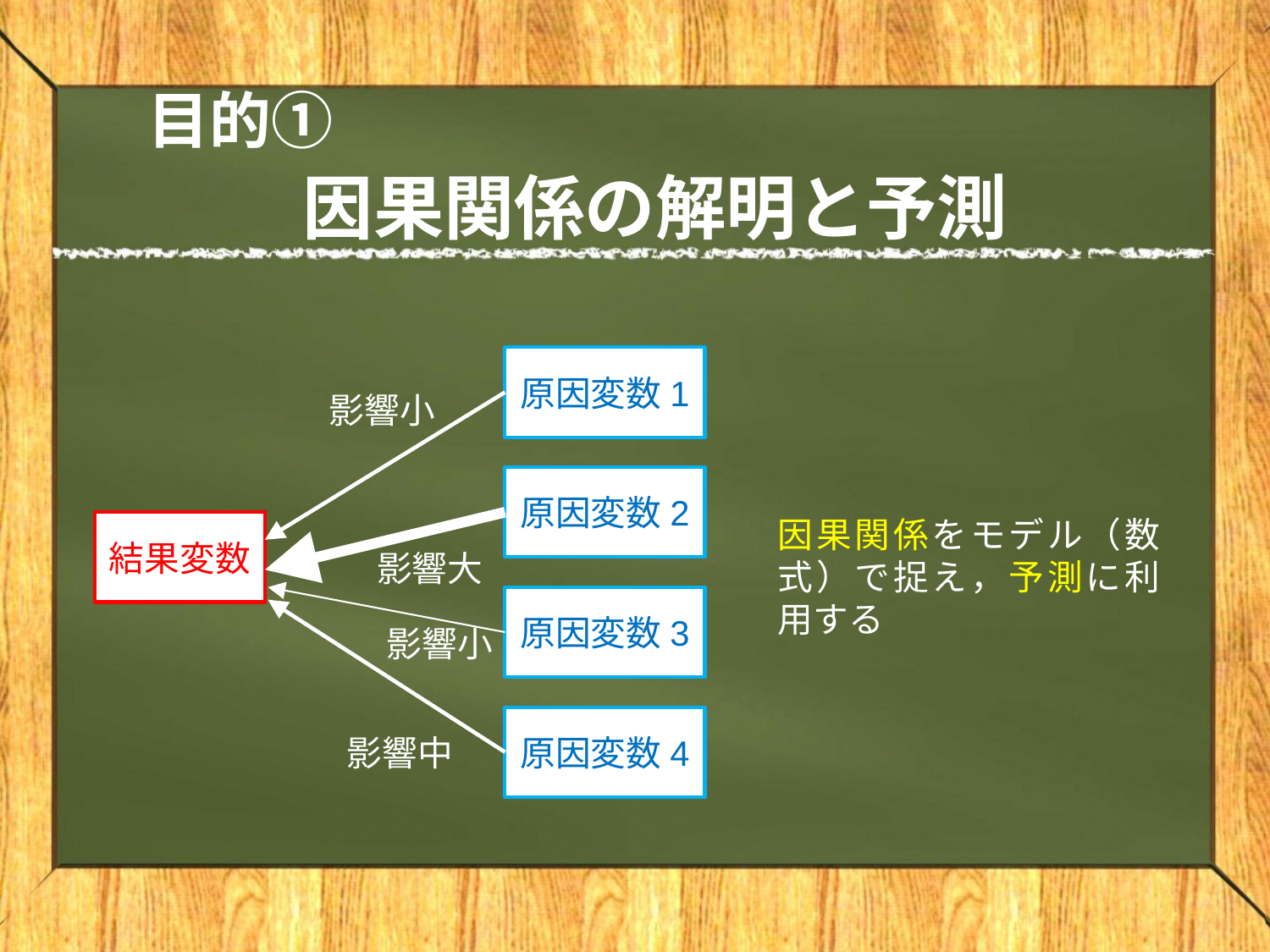

# 目的① 　　因果関係の解明と予測
原因変数1
影響小
原因変数2
結果変数
影響大
因果関係をモデル（数式）で捉え，予測に利用する
原因変数3
影響小
原因変数4
影響中